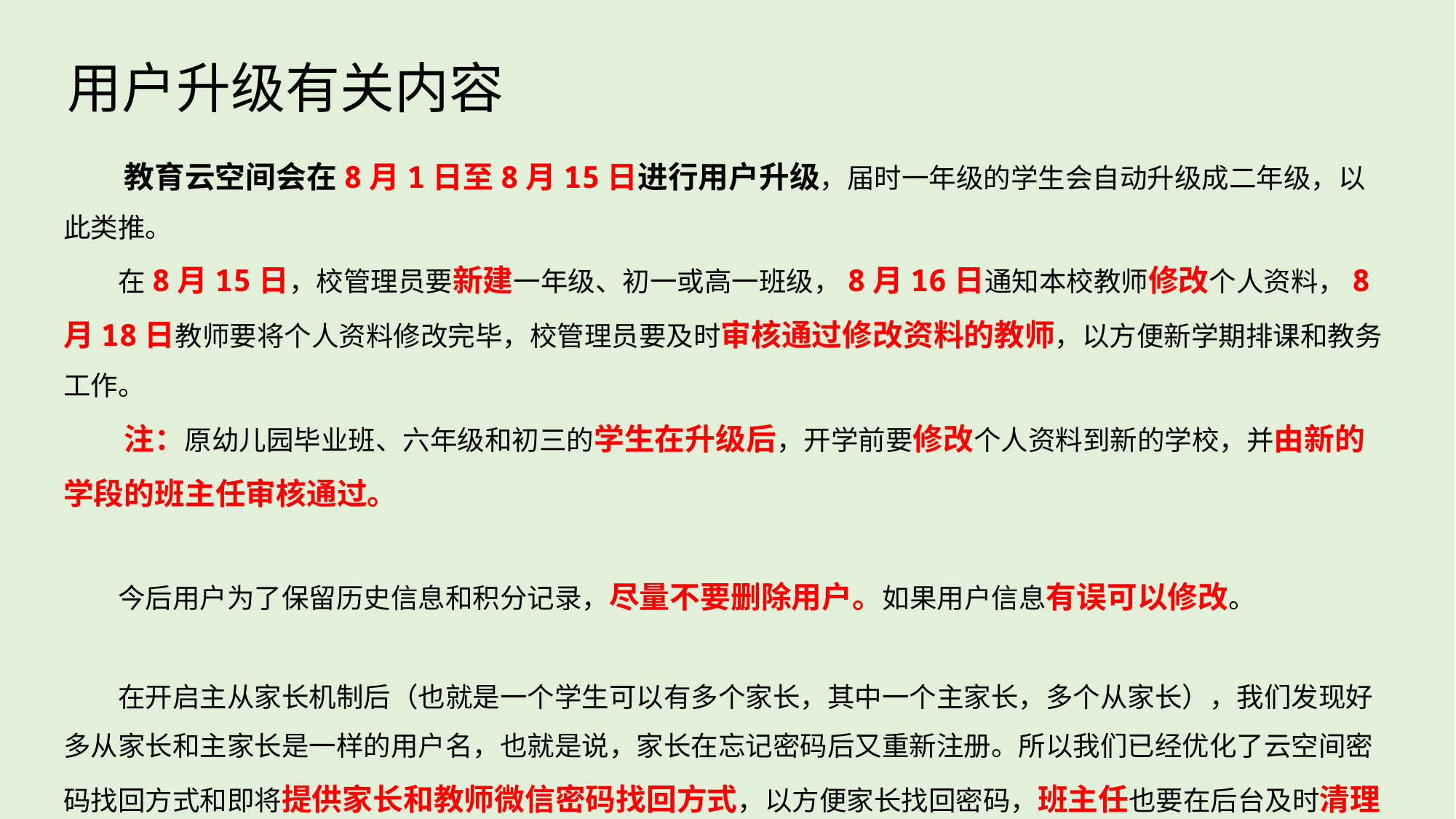

用户升级有关内容
教育云空间会在8月1日至8月15日进行用户升级，届时一年级的学生会自动升级成二年级，以此类推。
在8月15日，校管理员要新建一年级、初一或高一班级，8月16日通知本校教师修改个人资料，8月18日教师要将个人资料修改完毕，校管理员要及时审核通过修改资料的教师，以方便新学期排课和教务工作。
注：原幼儿园毕业班、六年级和初三的学生在升级后，开学前要修改个人资料到新的学校，并由新的学段的班主任审核通过。

今后用户为了保留历史信息和积分记录，尽量不要删除用户。如果用户信息有误可以修改。

在开启主从家长机制后（也就是一个学生可以有多个家长，其中一个主家长，多个从家长），我们发现好多从家长和主家长是一样的用户名，也就是说，家长在忘记密码后又重新注册。所以我们已经优化了云空间密码找回方式和即将提供家长和教师微信密码找回方式，以方便家长找回密码，班主任也要在后台及时清理无用的家长信息，做到不出现同名主从家长情况。